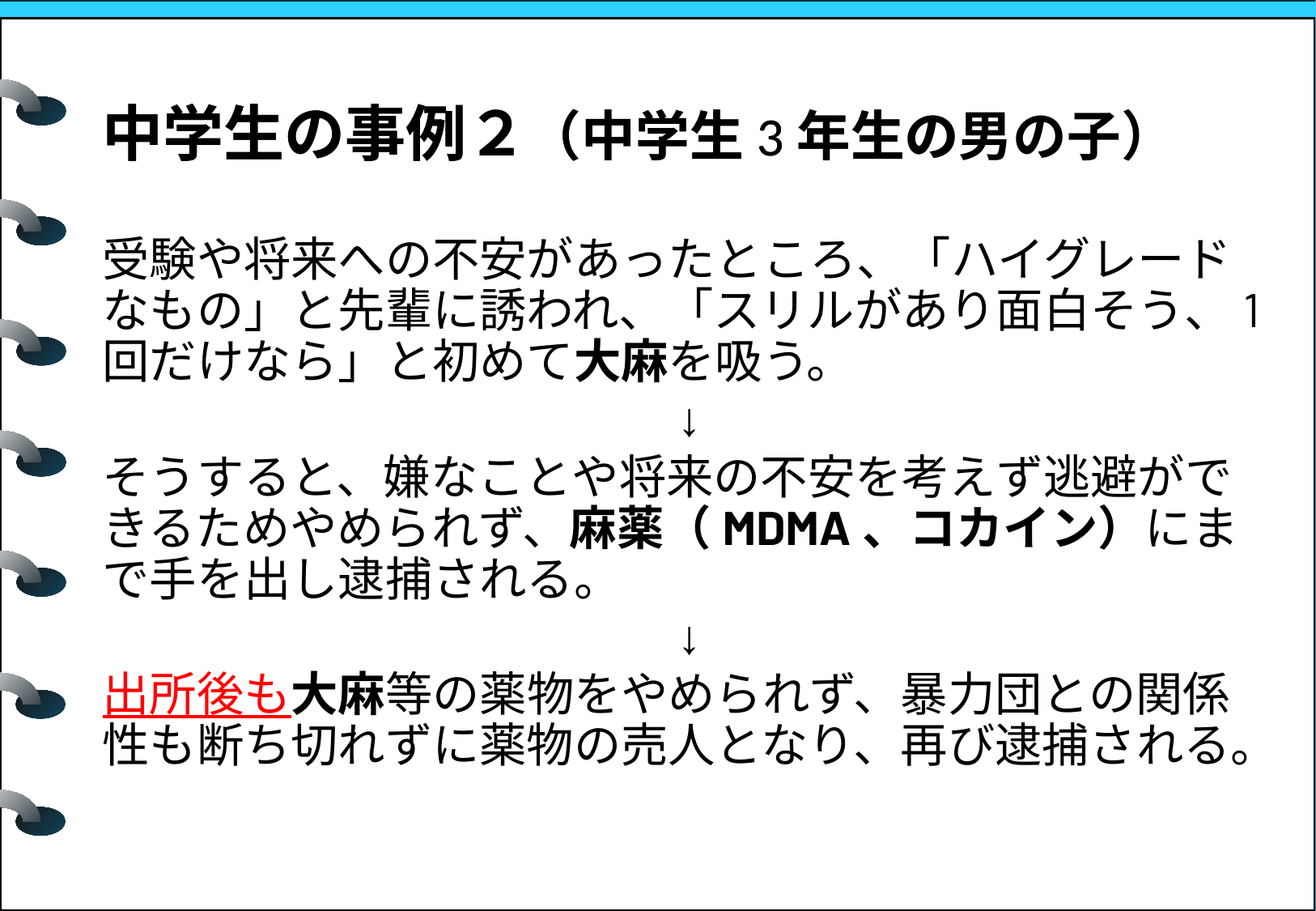

# 中学生の事例２​（中学生3年生の男の子）
中学生の事例２​（中学生3年生の
受験や将来への不安があったところ、「ハイグレードなもの」と先輩に誘われ、「スリルがあり面白そう、1回だけなら」と初めて大麻を吸う。
↓
そうすると、嫌なことや将来の不安を考えず逃避ができるためやめられず、麻薬（MDMA、コカイン）にまで手を出し逮捕される。
↓
出所後も大麻等の薬物をやめられず、暴力団との関係性も断ち切れずに薬物の売人となり、再び逮捕される。